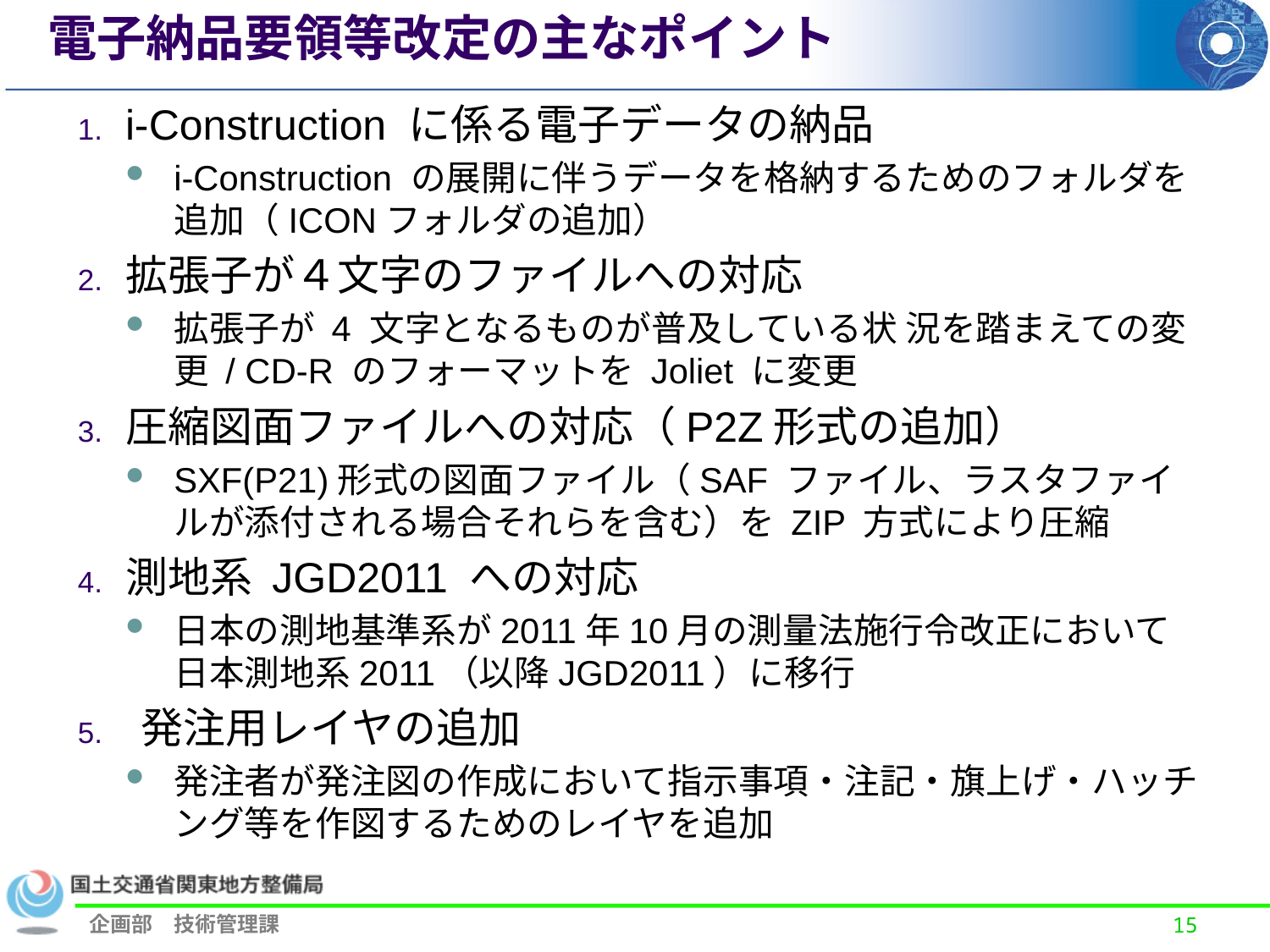

電子納品要領等改定の主なポイント
i-Construction に係る電子データの納品
i-Construction の展開に伴うデータを格納するためのフォルダを追加（ICONフォルダの追加）
拡張子が４文字のファイルへの対応
拡張子が 4 文字となるものが普及している状 況を踏まえての変更 / CD-R のフォーマットを Joliet に変更
圧縮図面ファイルへの対応（P2Z形式の追加）
SXF(P21)形式の図面ファイル（SAF ファイル、ラスタファイルが添付される場合それらを含む）を ZIP 方式により圧縮
測地系 JGD2011 への対応
日本の測地基準系が2011年10月の測量法施行令改正において日本測地系2011（以降JGD2011）に移行
発注用レイヤの追加
発注者が発注図の作成において指示事項・注記・旗上げ・ハッチング等を作図するためのレイヤを追加